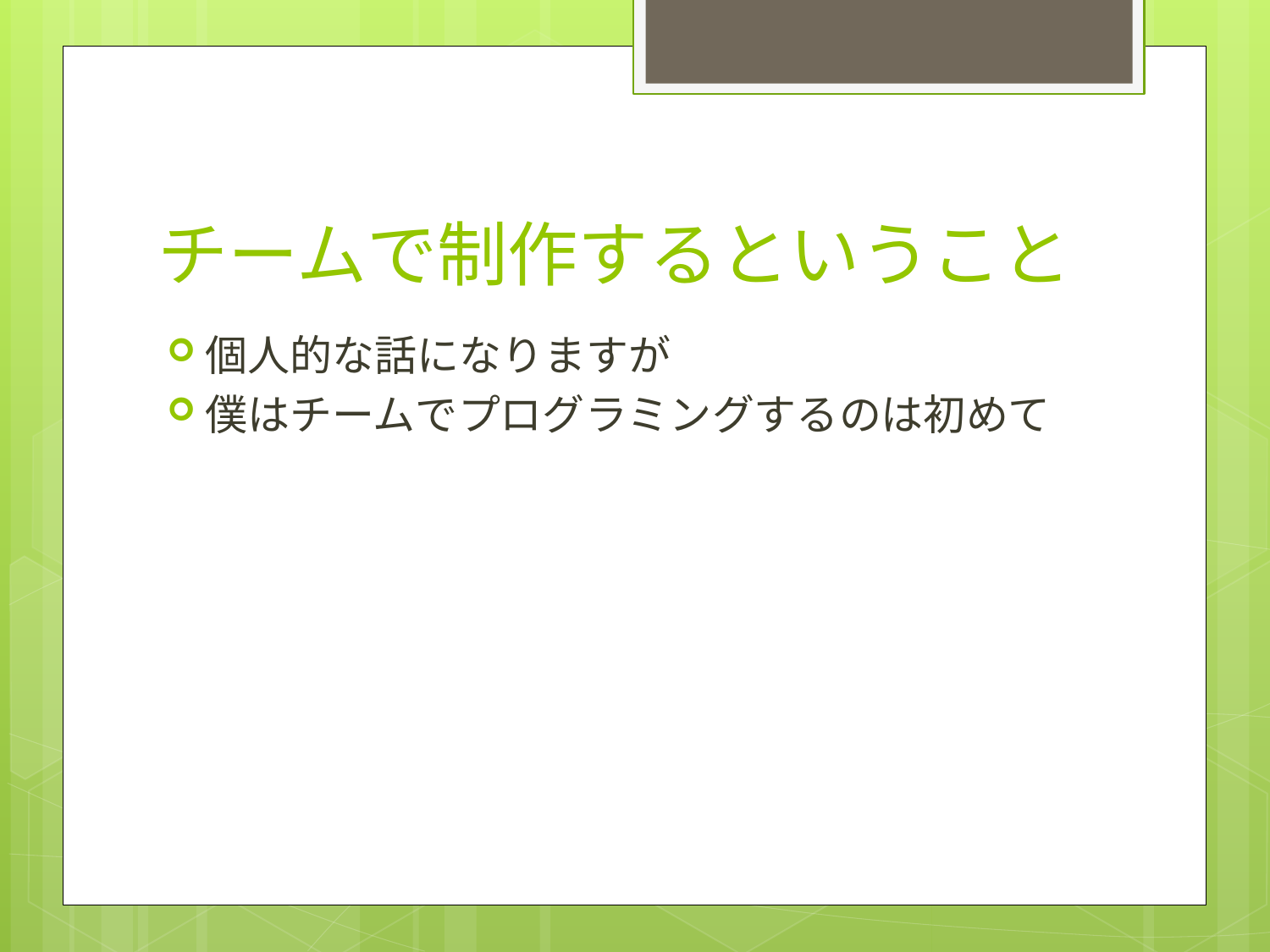

# チームで制作するということ
個人的な話になりますが
僕はチームでプログラミングするのは初めて